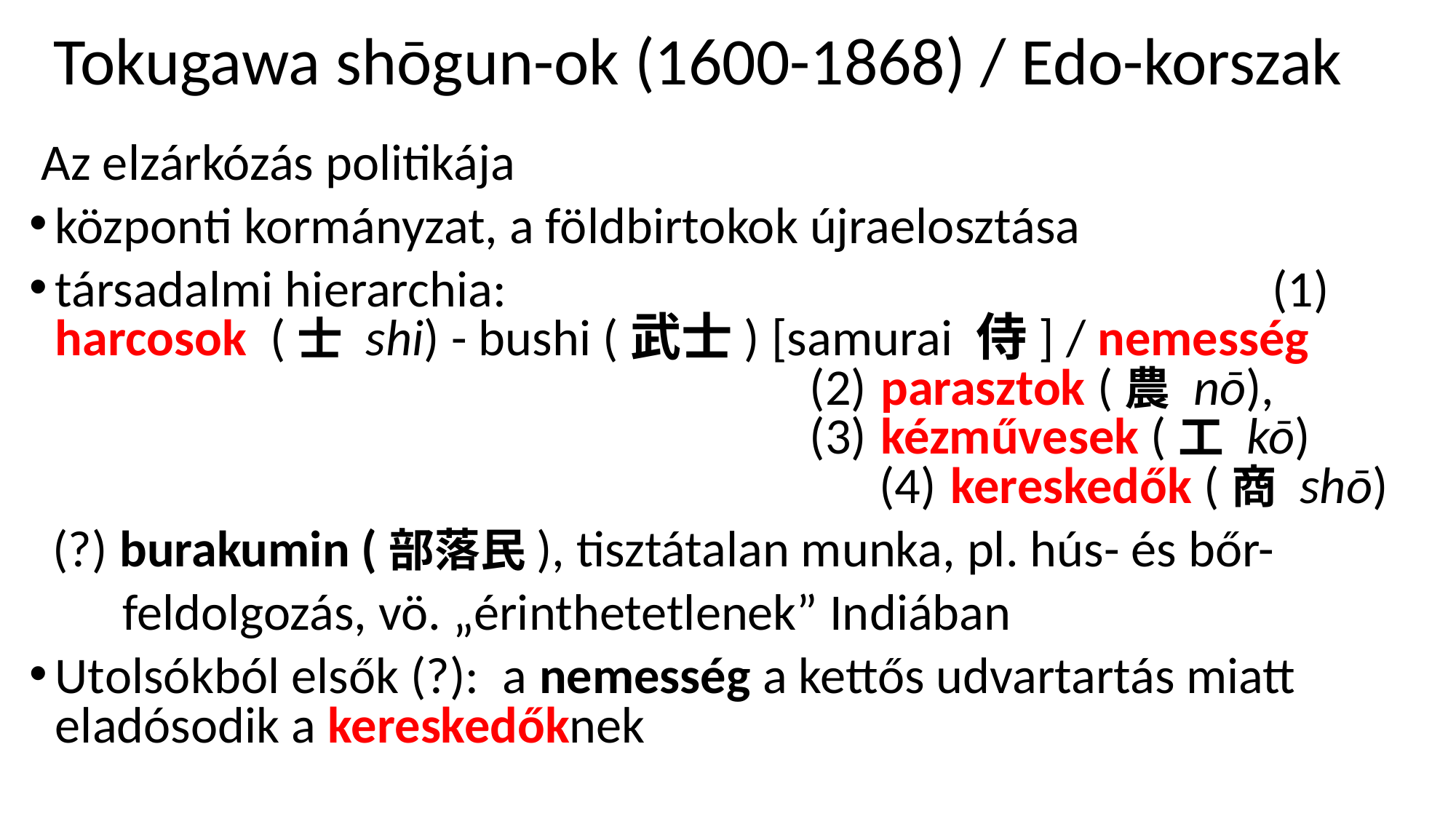

# Tokugawa shōgun-ok (1600-1868) / Edo-korszak
 Az elzárkózás politikája
központi kormányzat, a földbirtokok újraelosztása
társadalmi hierarchia:                                                                  (1) harcosok  (士 shi) - bushi (武士) [samurai 侍] / nemesség                                                                          (2) parasztok (農 nō),                                                                             (3) kézművesek (工 kō)                                                                                (4) kereskedők (商 shō)
  (?) burakumin (部落民), tisztátalan munka, pl. hús- és bőr-
        feldolgozás, vö. „érinthetetlenek” Indiában
Utolsókból elsők (?):  a nemesség a kettős udvartartás miatt eladósodik a kereskedőknek